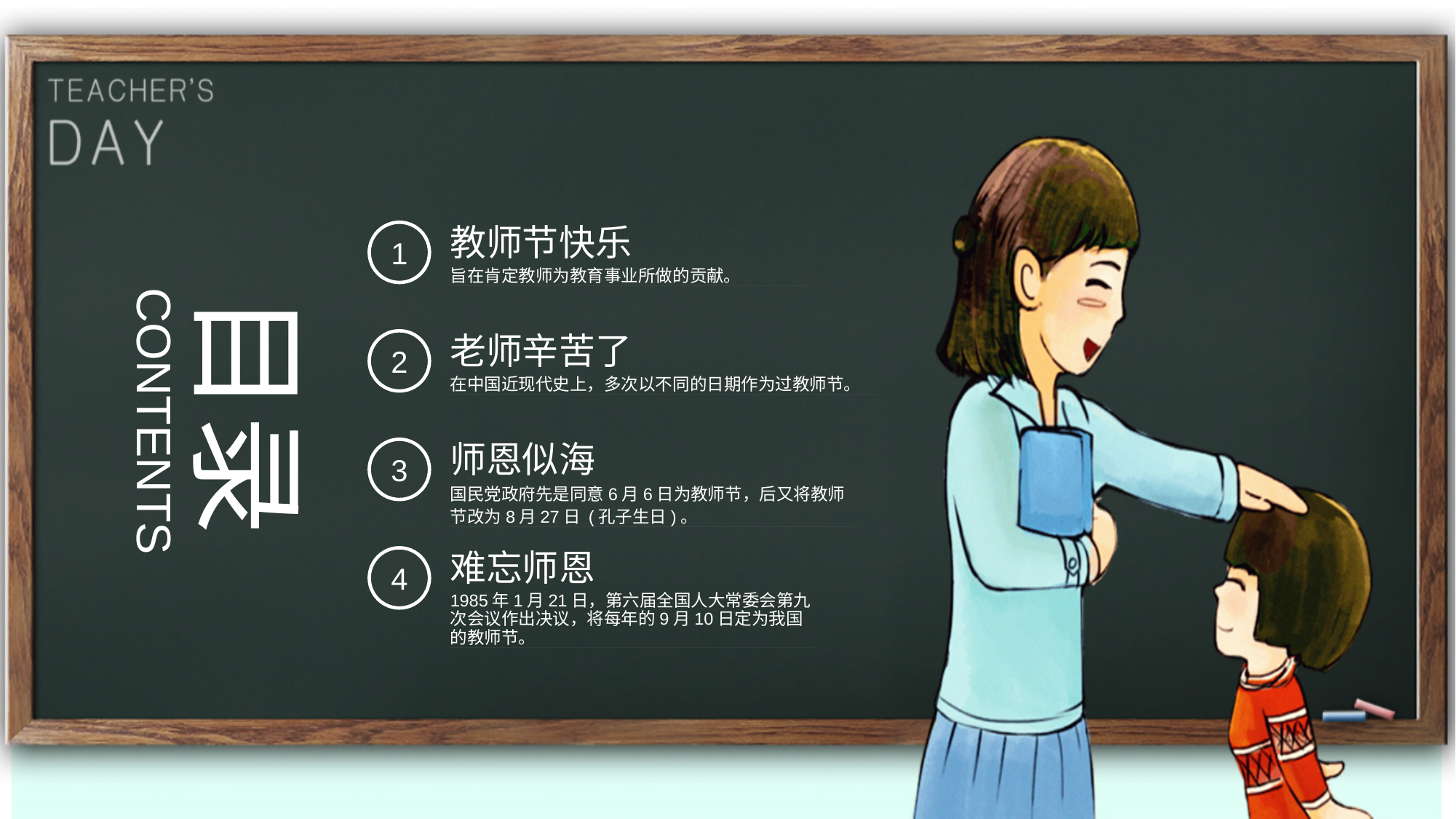

目录
教师节快乐
1
旨在肯定教师为教育事业所做的贡献。
老师辛苦了
2
在中国近现代史上，多次以不同的日期作为过教师节。
CONTENTS
师恩似海
3
国民党政府先是同意6月6日为教师节，后又将教师节改为8月27日 (孔子生日)。
难忘师恩
4
1985年1月21日，第六届全国人大常委会第九次会议作出决议，将每年的9月10日定为我国的教师节。